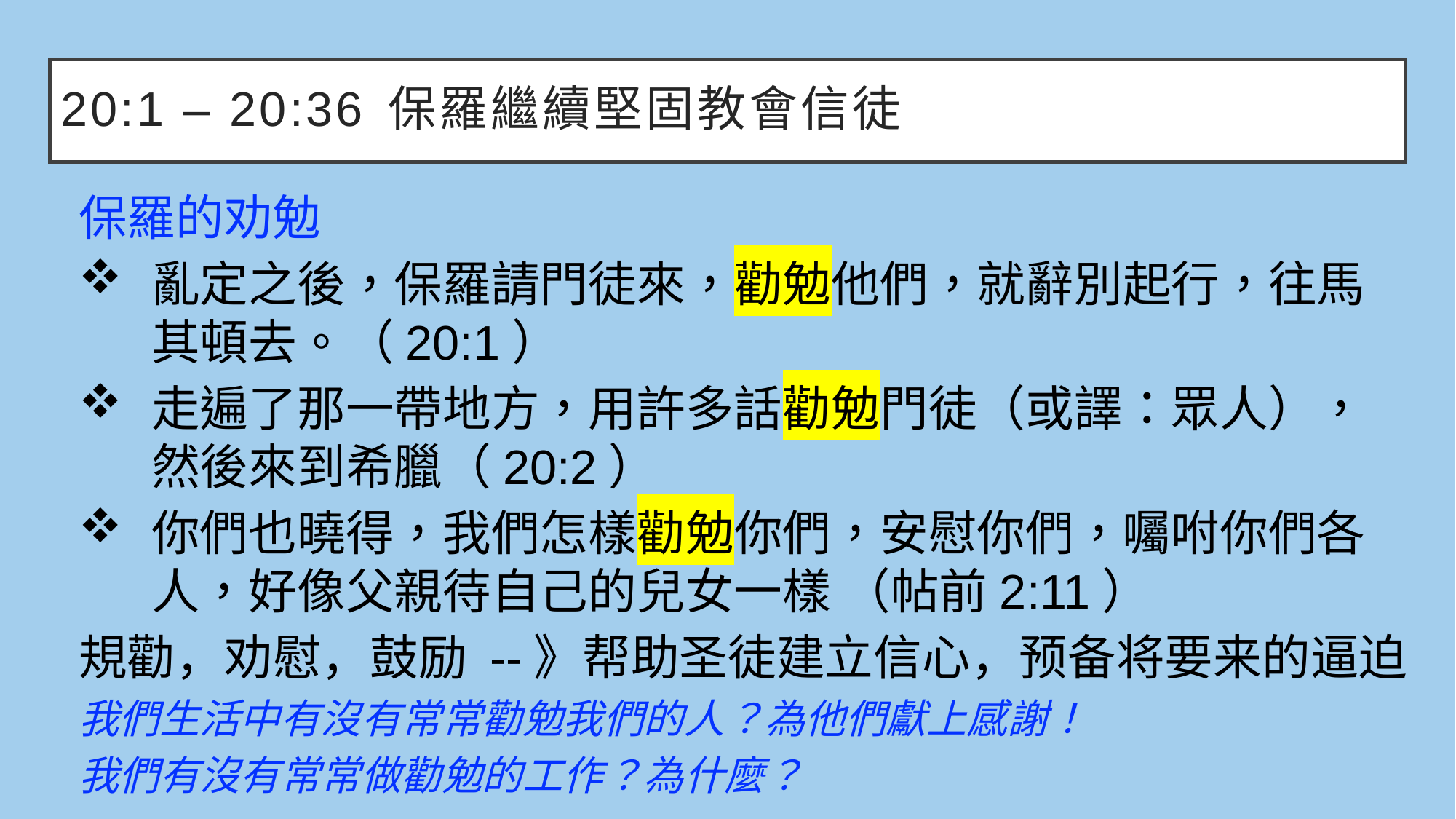

# 20:1 – 20:36	保羅繼續堅固教會信徒
保羅的劝勉
亂定之後，保羅請門徒來，勸勉他們，就辭別起行，往馬其頓去。（20:1）
走遍了那一帶地方，用許多話勸勉門徒（或譯：眾人），然後來到希臘（20:2）
你們也曉得，我們怎樣勸勉你們，安慰你們，囑咐你們各人，好像父親待自己的兒女一樣 （帖前2:11）
規勸，劝慰，鼓励 --》帮助圣徒建立信心，预备将要来的逼迫
我們生活中有沒有常常勸勉我們的人？為他們獻上感謝！
我們有沒有常常做勸勉的工作？為什麼？